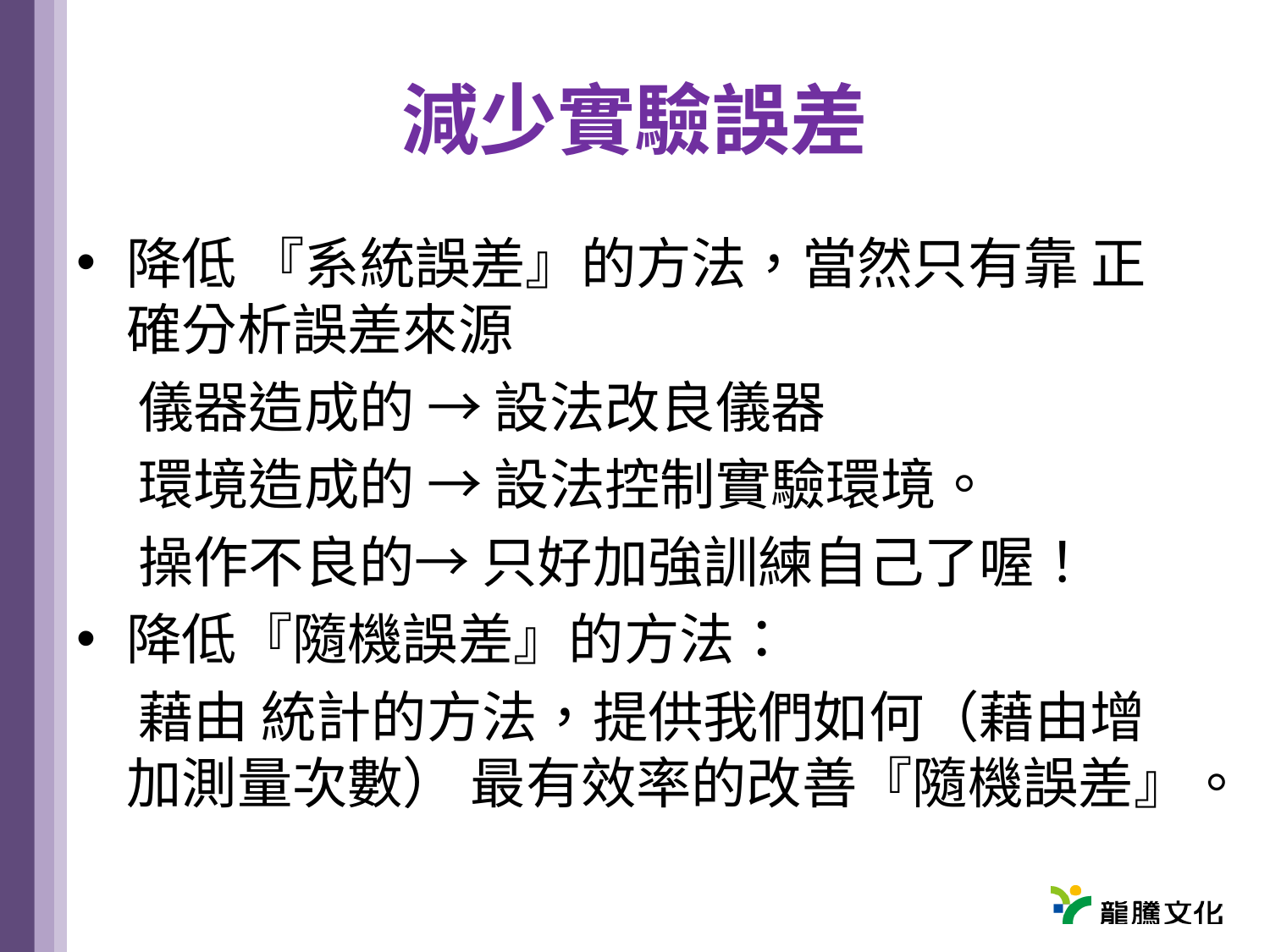

# 減少實驗誤差
降低 『系統誤差』的方法，當然只有靠 正確分析誤差來源
    儀器造成的 → 設法改良儀器
    環境造成的 → 設法控制實驗環境。
    操作不良的→ 只好加強訓練自己了喔！
降低『隨機誤差』的方法：
    藉由 統計的方法，提供我們如何（藉由增加測量次數） 最有效率的改善『隨機誤差』。